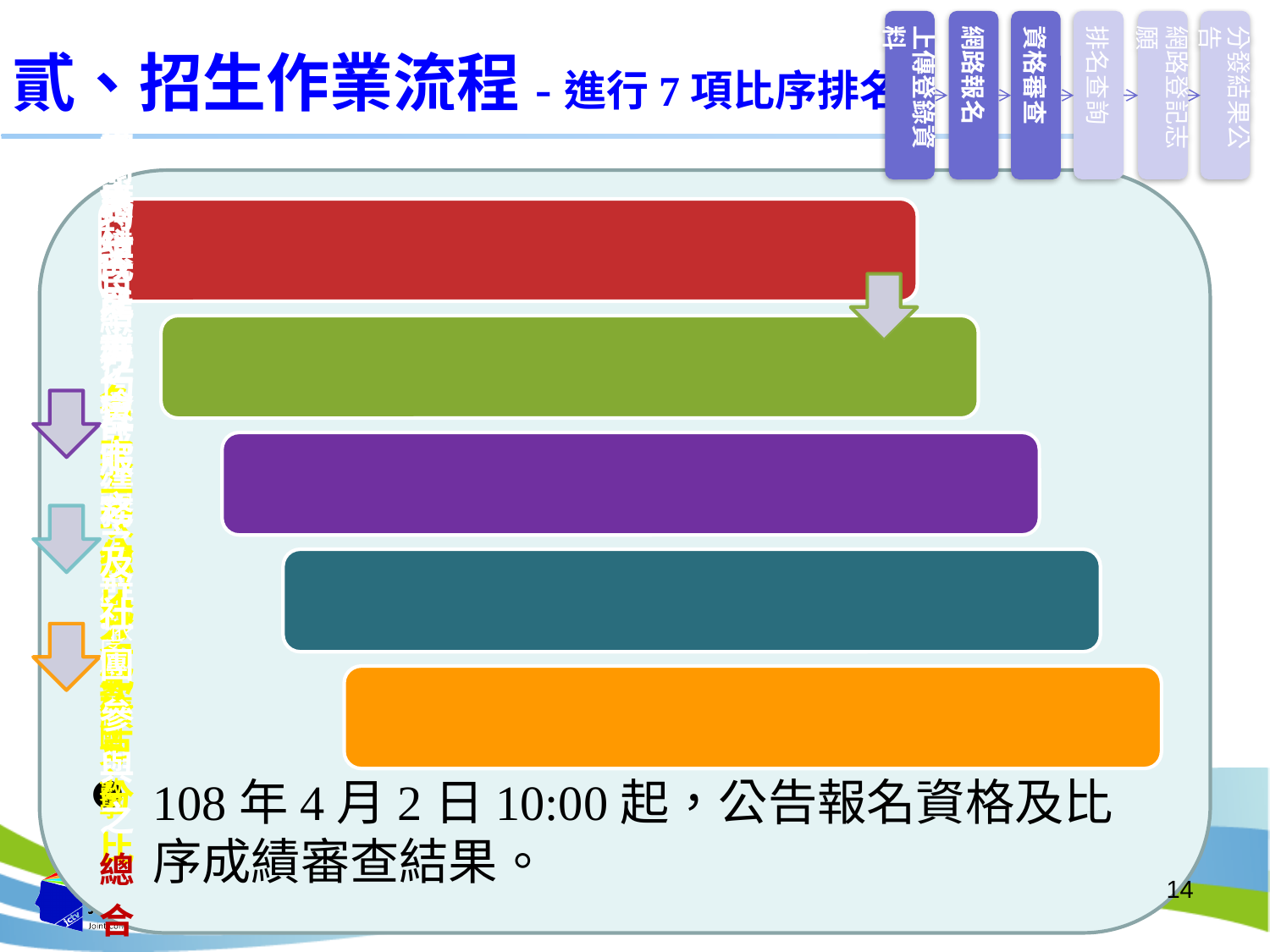

上傳登錄資料
網路報名
資格審查
排名查詢
網路登記志願
分發結果公告
貳、招生作業流程-進行7項比序排名
108年4月2日10:00起，公告報名資格及比序成績審查結果。

14